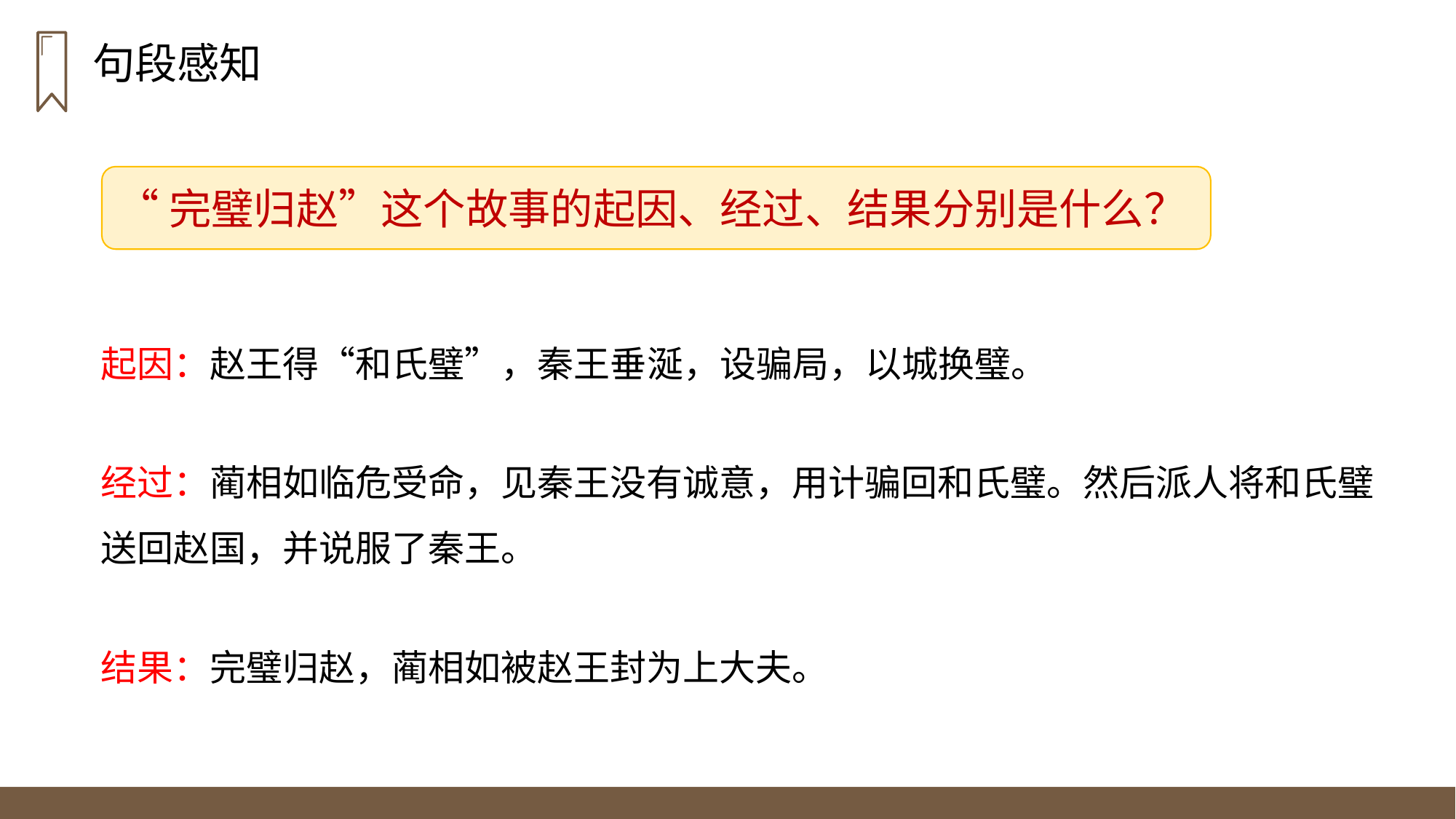

句段感知
“完璧归赵”这个故事的起因、经过、结果分别是什么？
起因：赵王得“和氏璧”，秦王垂涎，设骗局，以城换璧。
经过：蔺相如临危受命，见秦王没有诚意，用计骗回和氏璧。然后派人将和氏璧送回赵国，并说服了秦王。
结果：完璧归赵，蔺相如被赵王封为上大夫。